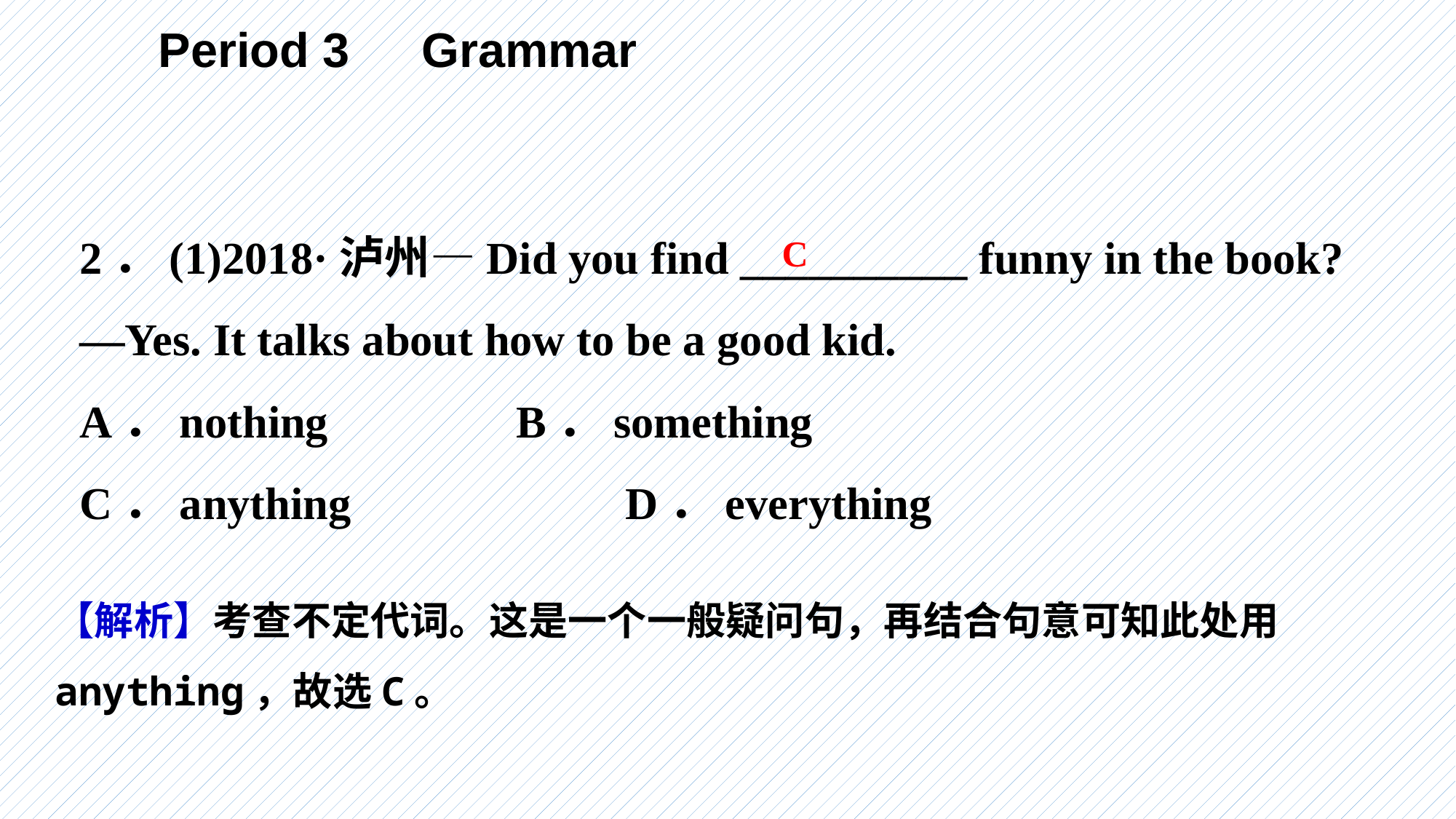

Period 3　Grammar
2．(1)2018·泸州—Did you find __________ funny in the book?
—Yes. It talks about how to be a good kid.
A．nothing　		B．something
C．anything　  		D．everything
C
【解析】考查不定代词。这是一个一般疑问句，再结合句意可知此处用anything，故选C。